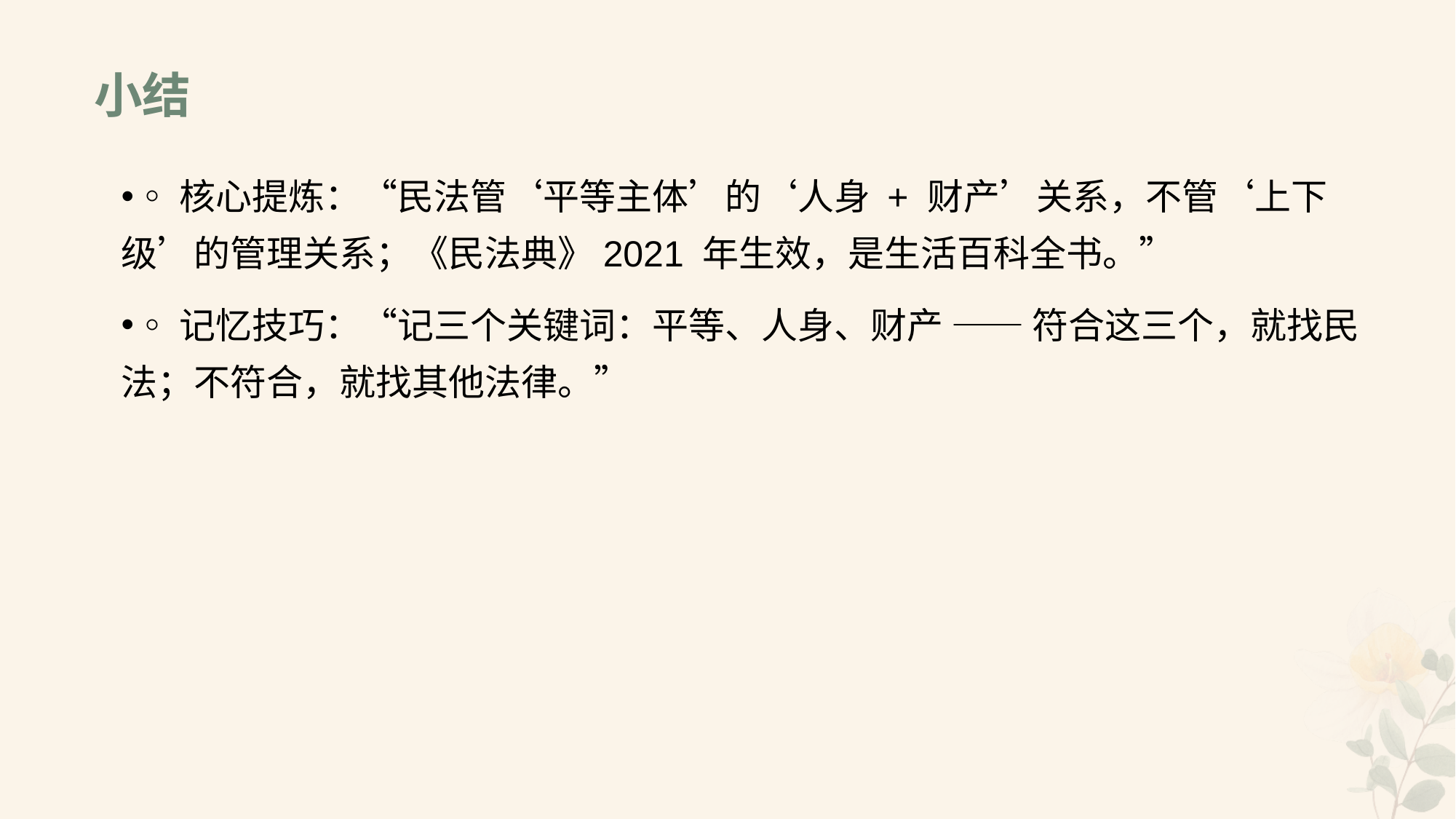

# 小结
◦核心提炼：“民法管‘平等主体’的‘人身 + 财产’关系，不管‘上下级’的管理关系；《民法典》2021 年生效，是生活百科全书。”
◦记忆技巧：“记三个关键词：平等、人身、财产 —— 符合这三个，就找民法；不符合，就找其他法律。”